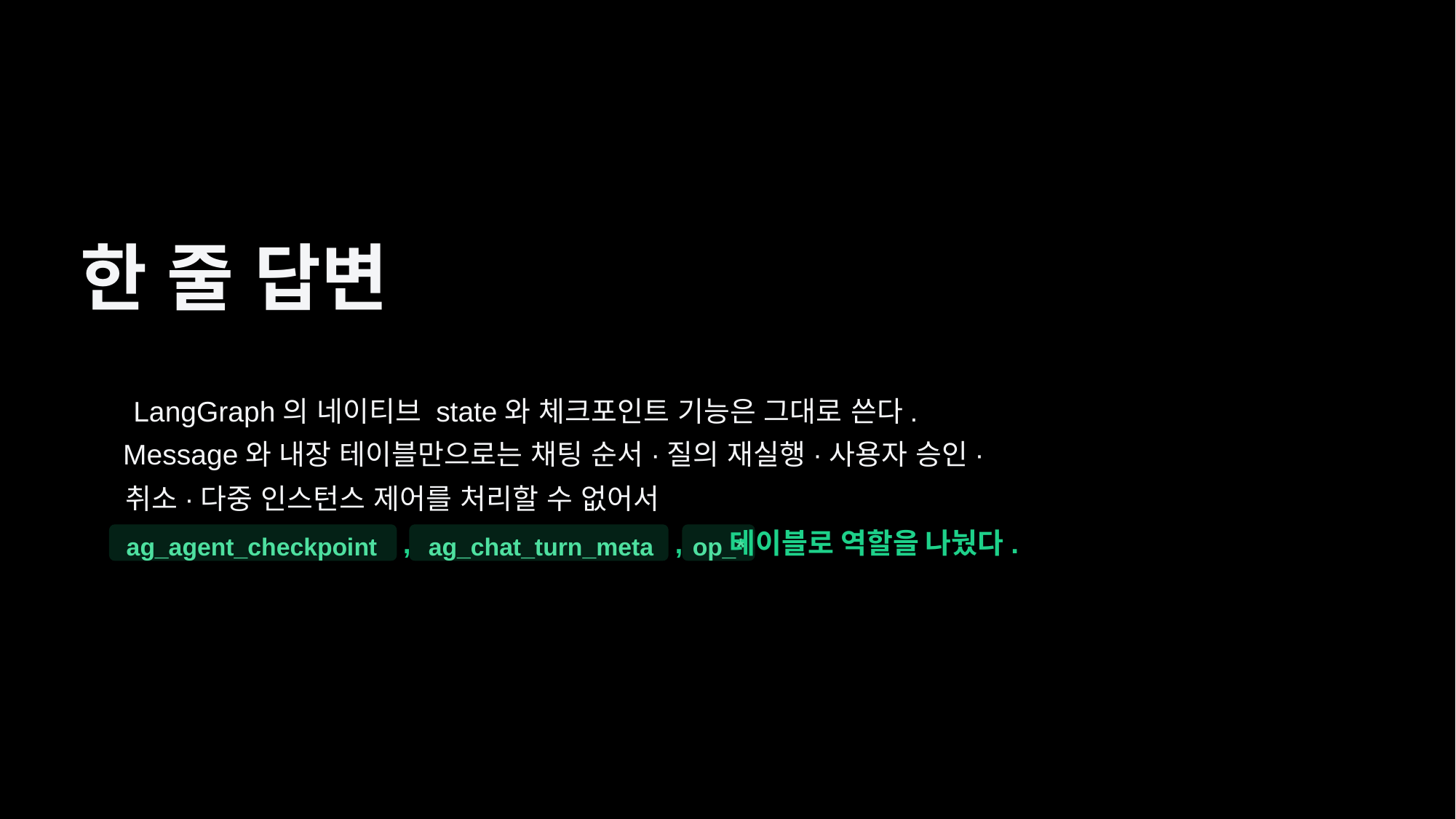

한 줄 답변
LangGraph의 네이티브 state와 체크포인트 기능은 그대로 쓴다.
Message와 내장 테이블만으로는 채팅 순서·질의 재실행·사용자 승인·
취소·다중 인스턴스 제어를 처리할 수 없어서

,
,
 테이블로 역할을 나눴다.
ag_agent_checkpoint
ag_chat_turn_meta
op_*